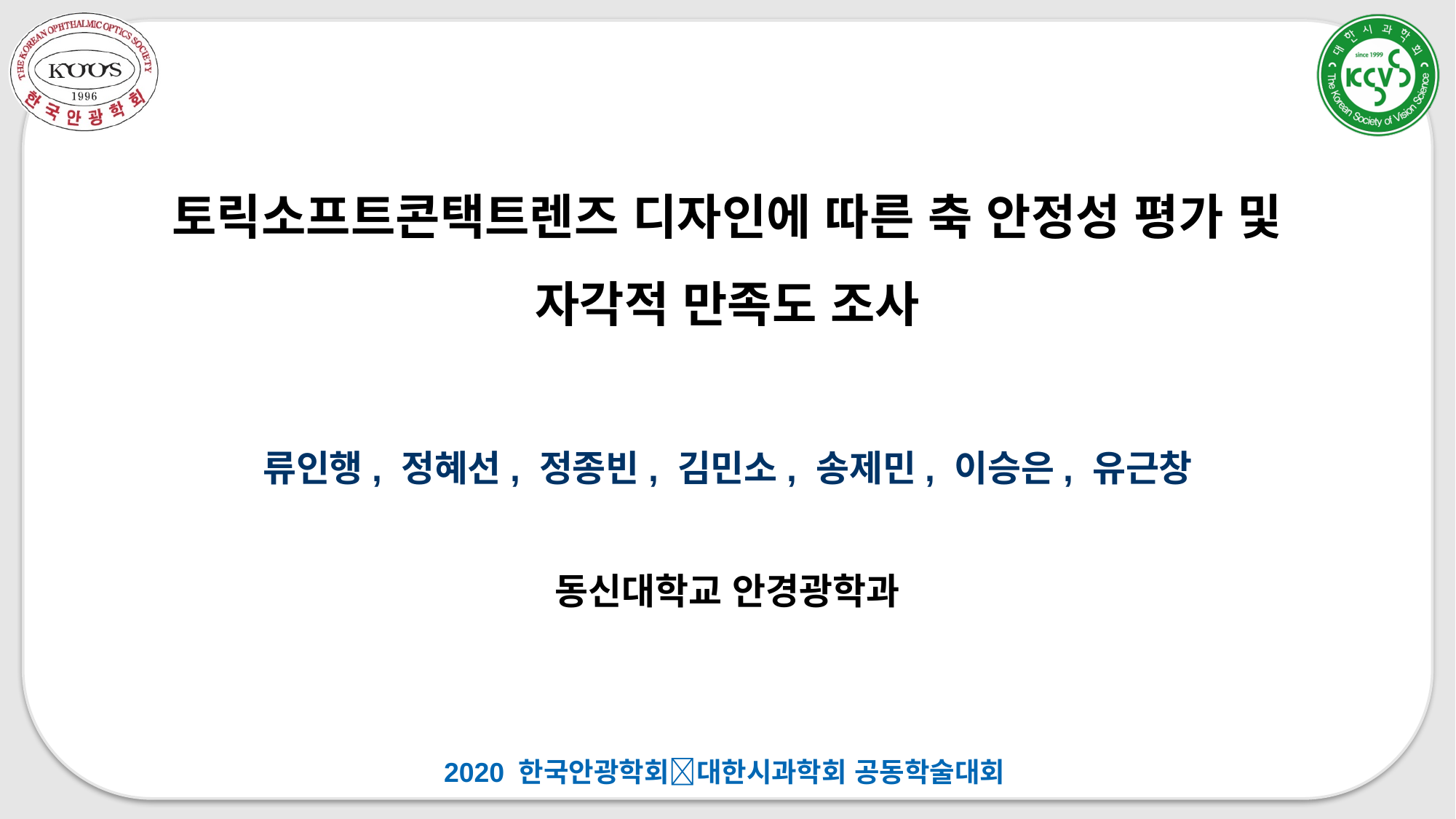

# 토릭소프트콘택트렌즈 디자인에 따른 축 안정성 평가 및 자각적 만족도 조사

류인행, 정혜선, 정종빈, 김민소, 송제민, 이승은, 유근창
동신대학교 안경광학과